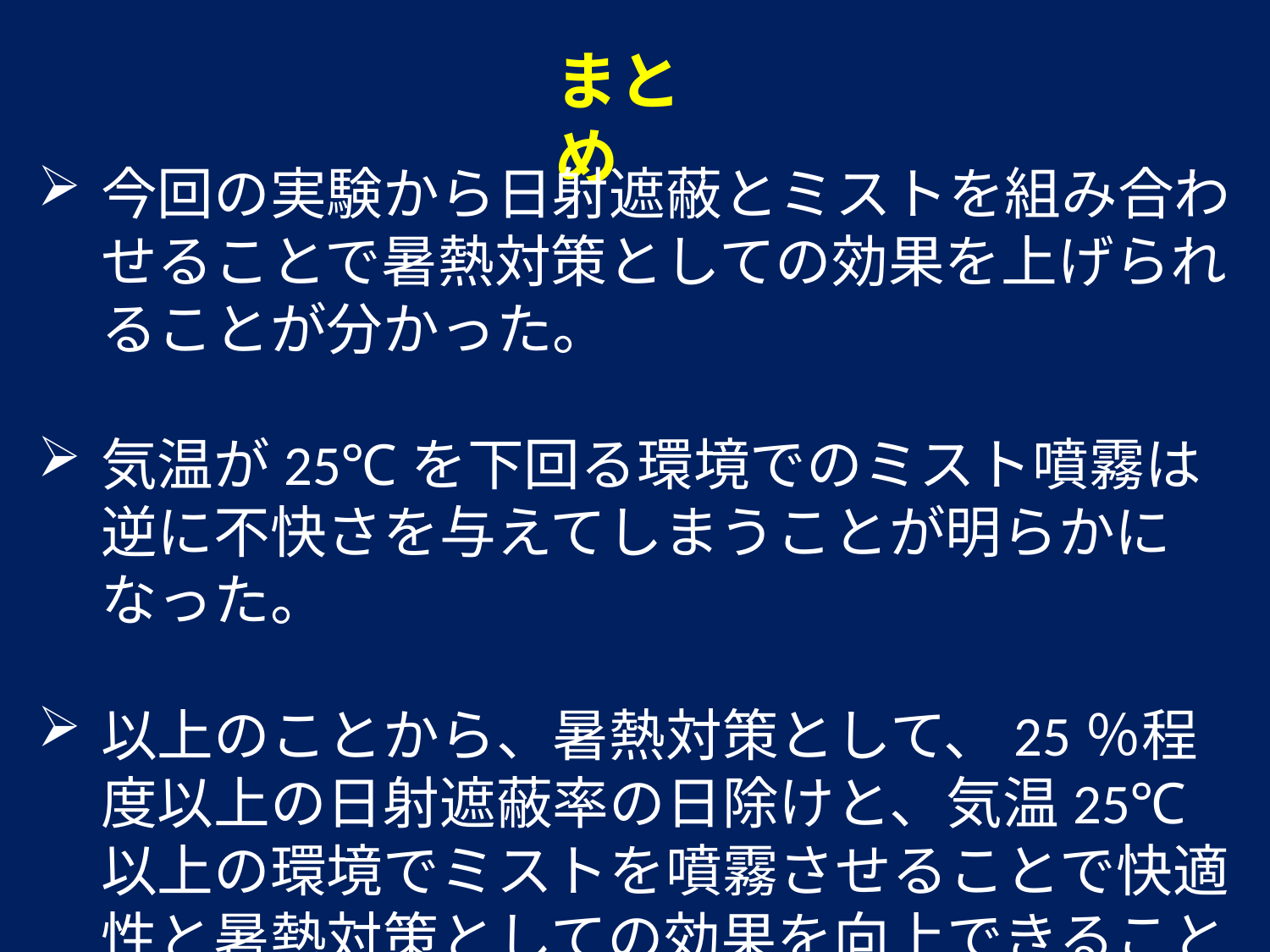

まとめ
今回の実験から日射遮蔽とミストを組み合わせることで暑熱対策としての効果を上げられることが分かった。

気温が25℃を下回る環境でのミスト噴霧は逆に不快さを与えてしまうことが明らかになった。

以上のことから、暑熱対策として、25％程度以上の日射遮蔽率の日除けと、気温25℃以上の環境でミストを噴霧させることで快適性と暑熱対策としての効果を向上できることが確認できた。